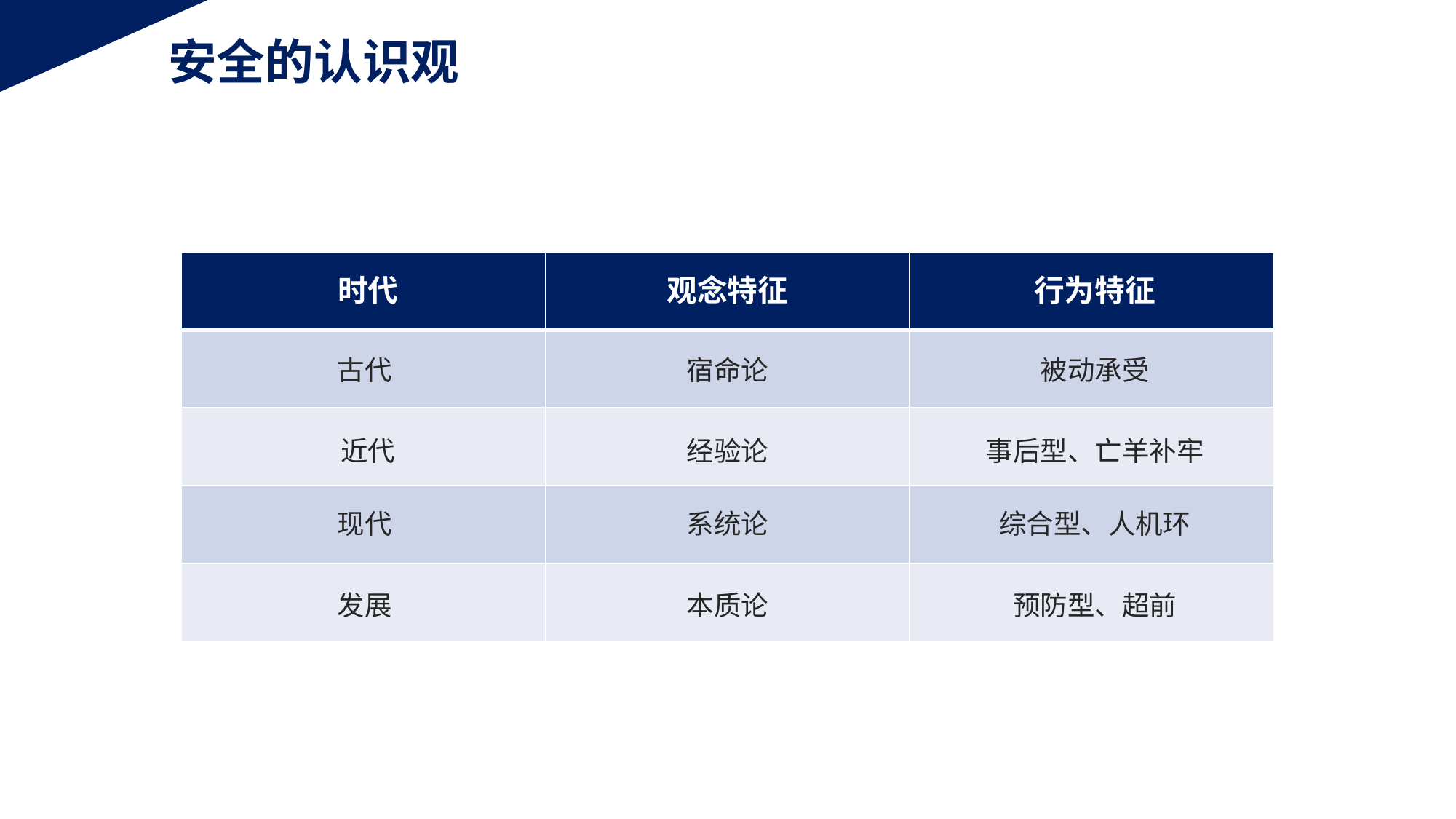

安全的认识观
|  |  |  |
| --- | --- | --- |
|  |  |  |
|  |  |  |
|  |  |  |
|  |  |  |
时代
观念特征
行为特征
古代
宿命论
被动承受
经验论
事后型、亡羊补牢
近代
系统论
综合型、人机环
现代
发展
本质论
预防型、超前